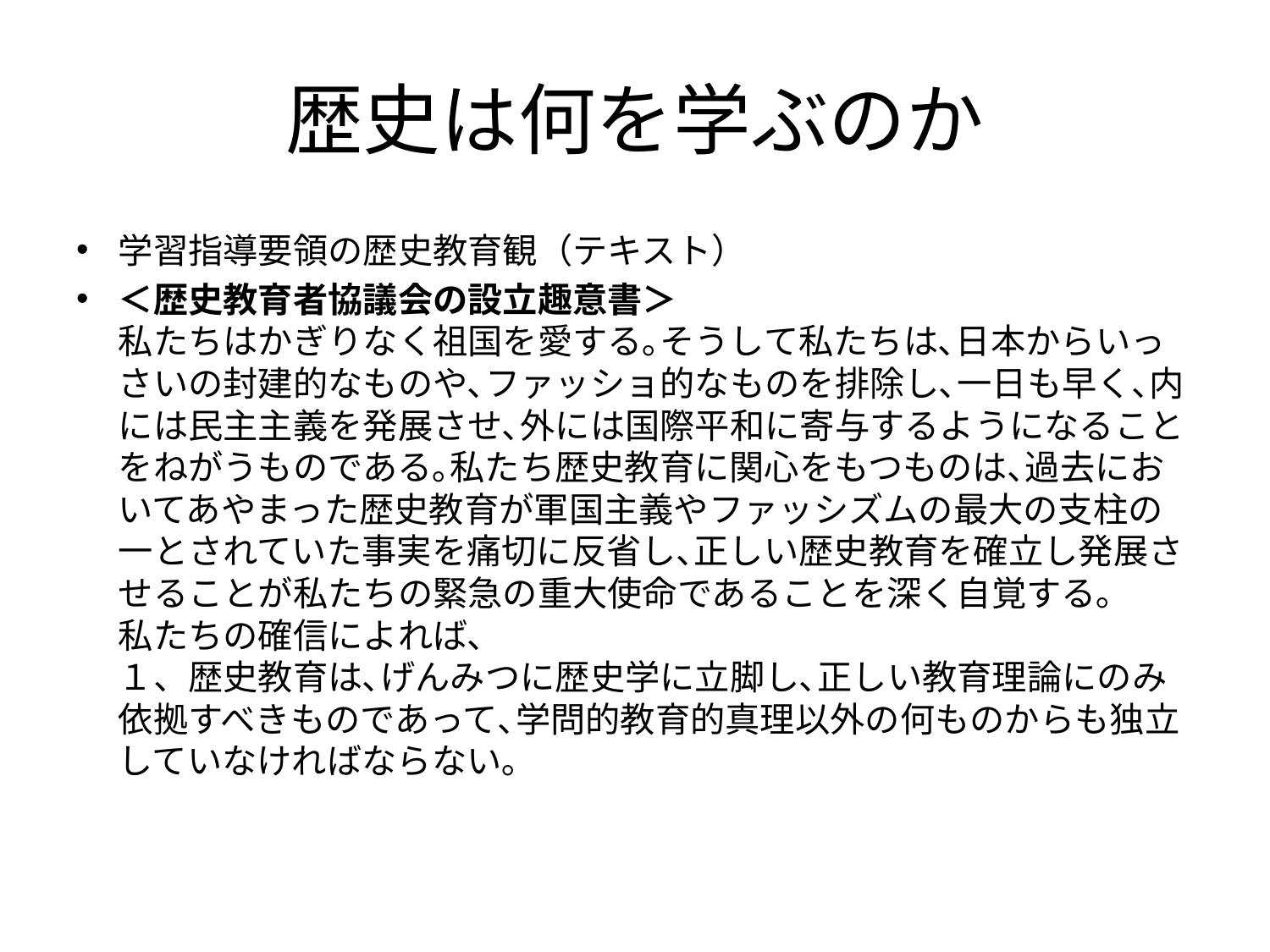

# 歴史は何を学ぶのか
学習指導要領の歴史教育観（テキスト）
＜歴史教育者協議会の設立趣意書＞
私たちはかぎりなく祖国を愛する｡そうして私たちは､日本からいっさいの封建的なものや､ファッショ的なものを排除し､一日も早く､内には民主主義を発展させ､外には国際平和に寄与するようになることをねがうものである｡私たち歴史教育に関心をもつものは､過去においてあやまった歴史教育が軍国主義やファッシズムの最大の支柱の一とされていた事実を痛切に反省し､正しい歴史教育を確立し発展させることが私たちの緊急の重大使命であることを深く自覚する｡
私たちの確信によれば､
１、歴史教育は､げんみつに歴史学に立脚し､正しい教育理論にのみ依拠すべきものであって､学問的教育的真理以外の何ものからも独立していなければならない｡